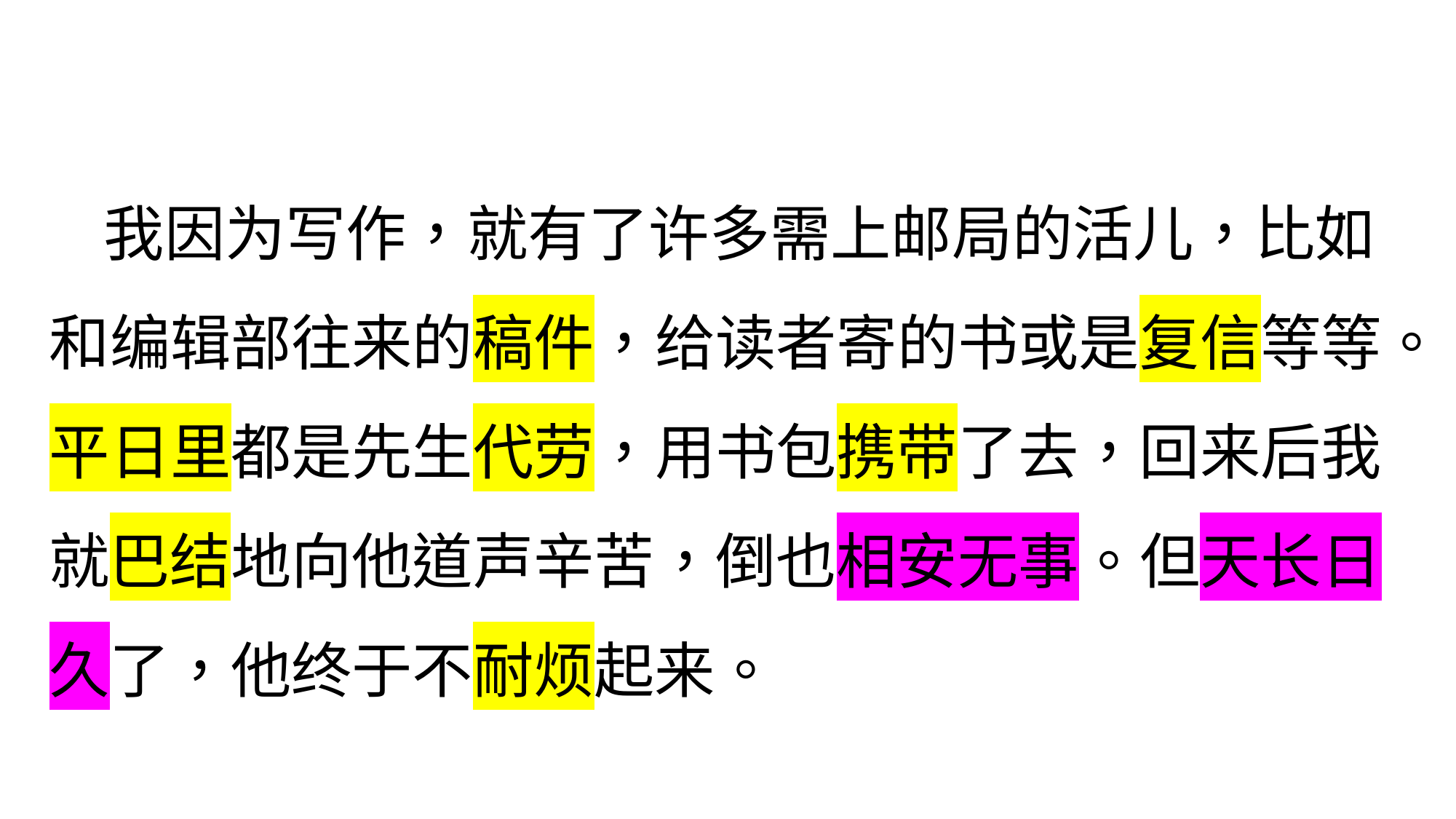

我因为写作，就有了许多需上邮局的活儿，比如和编辑部往来的稿件，给读者寄的书或是复信等等。平日里都是先生代劳，用书包携带了去，回来后我就巴结地向他道声辛苦，倒也相安无事。但天长日久了，他终于不耐烦起来。